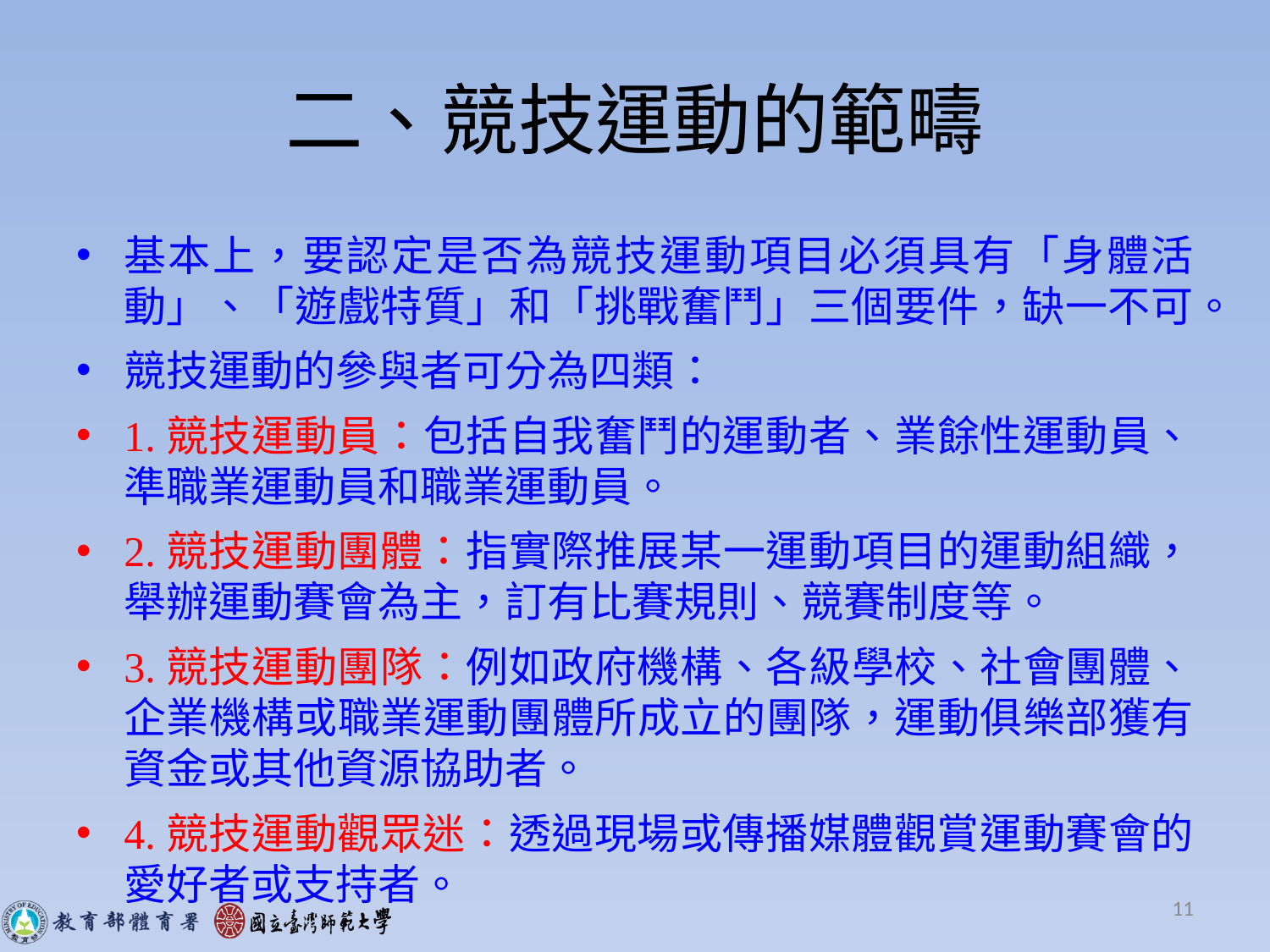

# 二、競技運動的範疇
基本上，要認定是否為競技運動項目必須具有「身體活動」、「遊戲特質」和「挑戰奮鬥」三個要件，缺一不可。
競技運動的參與者可分為四類：
1.競技運動員：包括自我奮鬥的運動者、業餘性運動員、準職業運動員和職業運動員。
2.競技運動團體：指實際推展某一運動項目的運動組織，舉辦運動賽會為主，訂有比賽規則、競賽制度等。
3.競技運動團隊：例如政府機構、各級學校、社會團體、企業機構或職業運動團體所成立的團隊，運動俱樂部獲有資金或其他資源協助者。
4.競技運動觀眾迷：透過現場或傳播媒體觀賞運動賽會的愛好者或支持者。

11